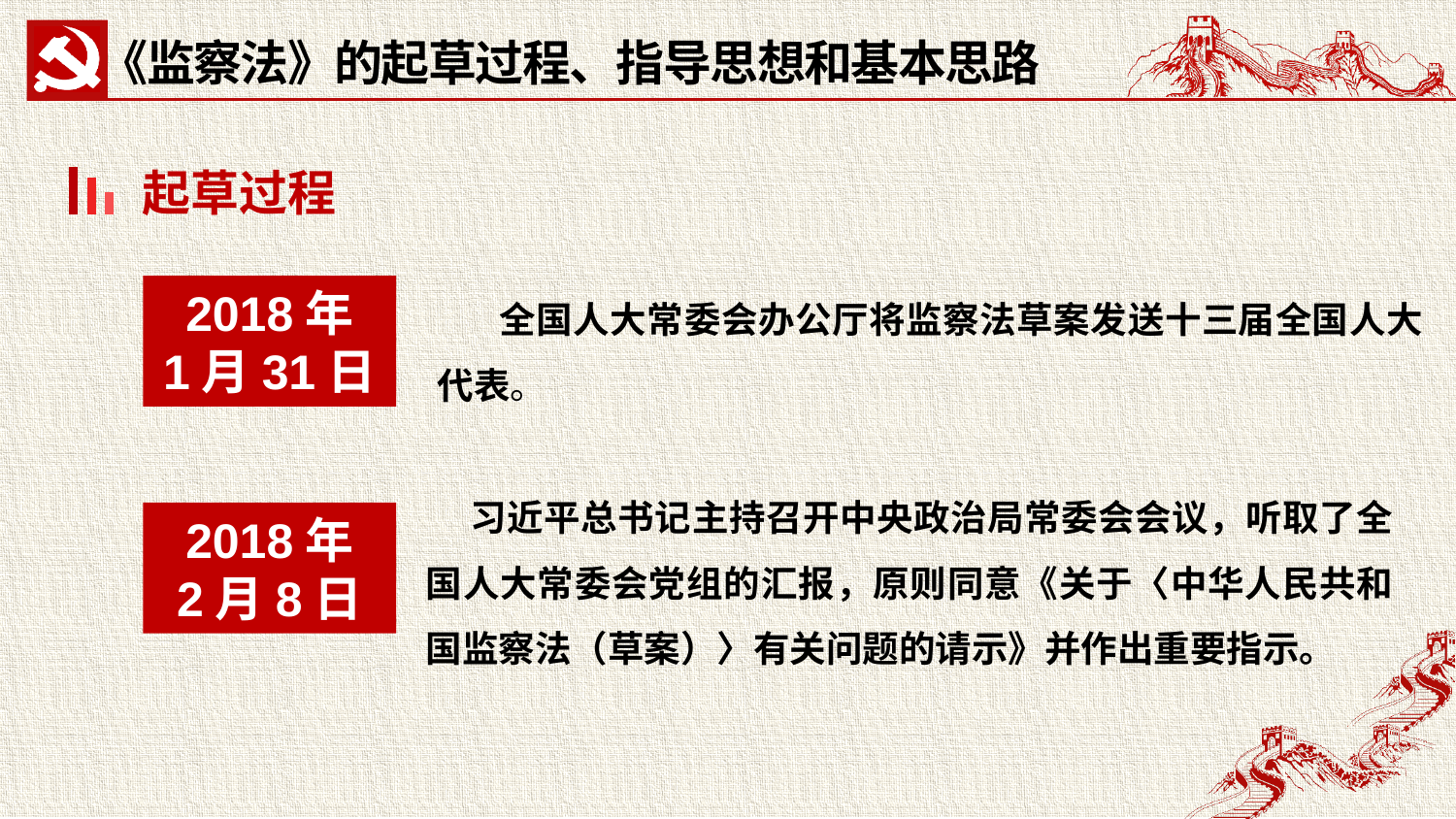

《监察法》的起草过程、指导思想和基本思路
起草过程
      全国人大常委会办公厅将监察法草案发送十三届全国人大代表。
2018年
1月31日
    习近平总书记主持召开中央政治局常委会会议，听取了全国人大常委会党组的汇报，原则同意《关于〈中华人民共和国监察法（草案）〉有关问题的请示》并作出重要指示。
2018年
2月8日